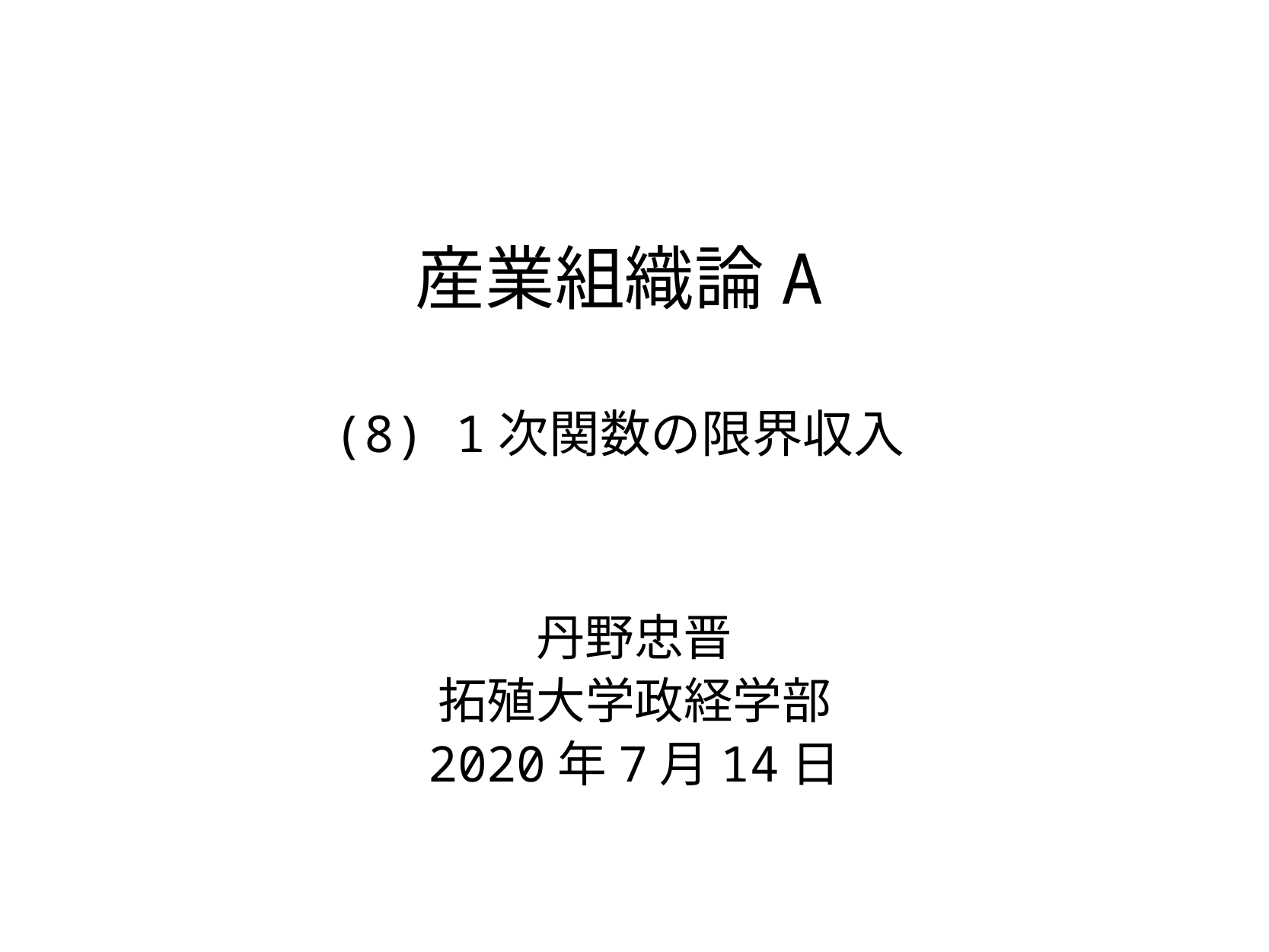

# 産業組織論A (8) 1次関数の限界収入

丹野忠晋
拓殖大学政経学部
2020年7月14日